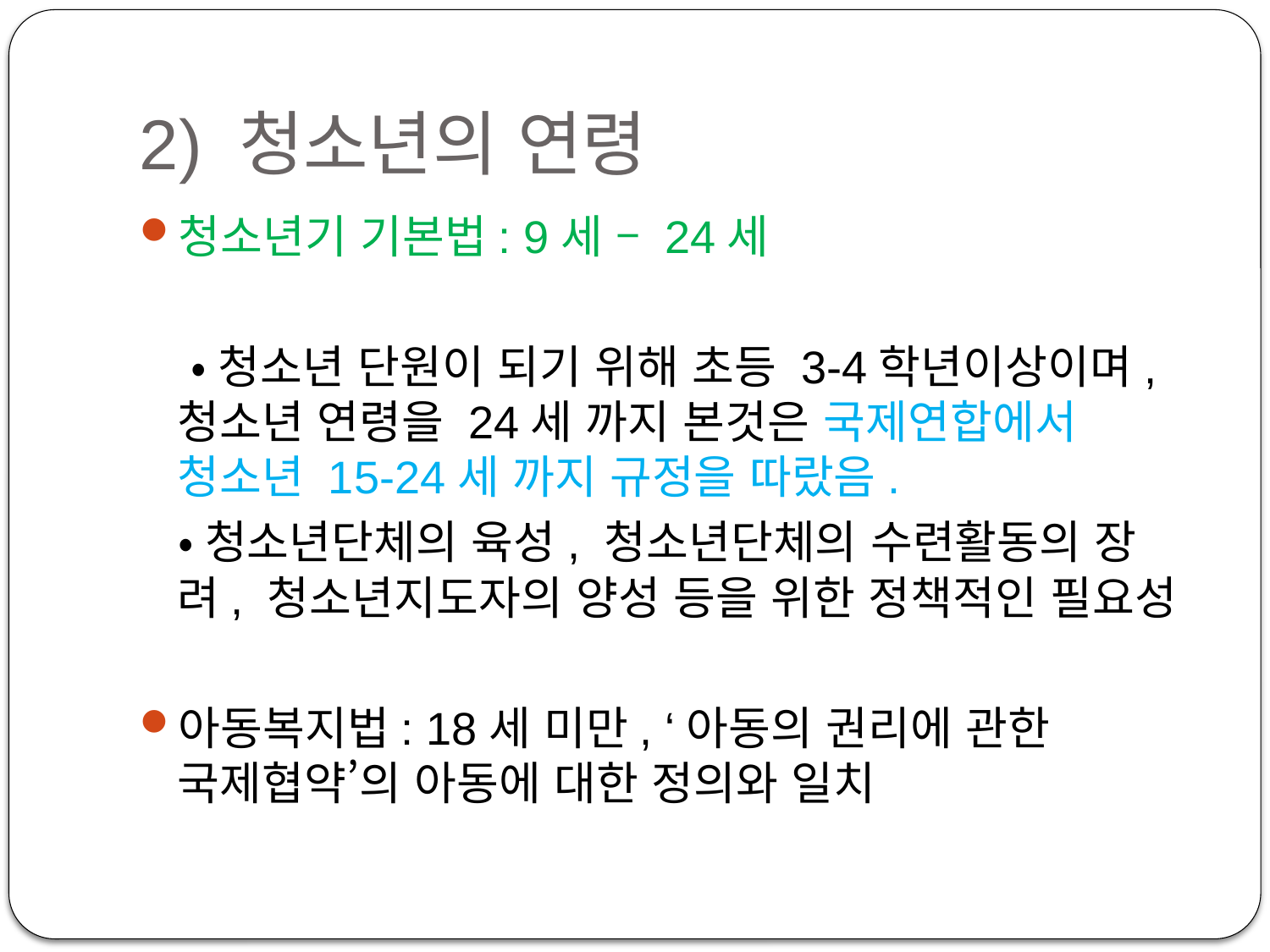

# 2) 청소년의 연령
청소년기 기본법: 9세 – 24세

    •청소년 단원이 되기 위해 초등 3-4학년이상이며, 청소년 연령을 24세 까지 본것은 국제연합에서 청소년 15-24세 까지 규정을 따랐음.
   •청소년단체의 육성, 청소년단체의 수련활동의 장려, 청소년지도자의 양성 등을 위한 정책적인 필요성

아동복지법: 18세 미만, ‘아동의 권리에 관한 국제협약’의 아동에 대한 정의와 일치